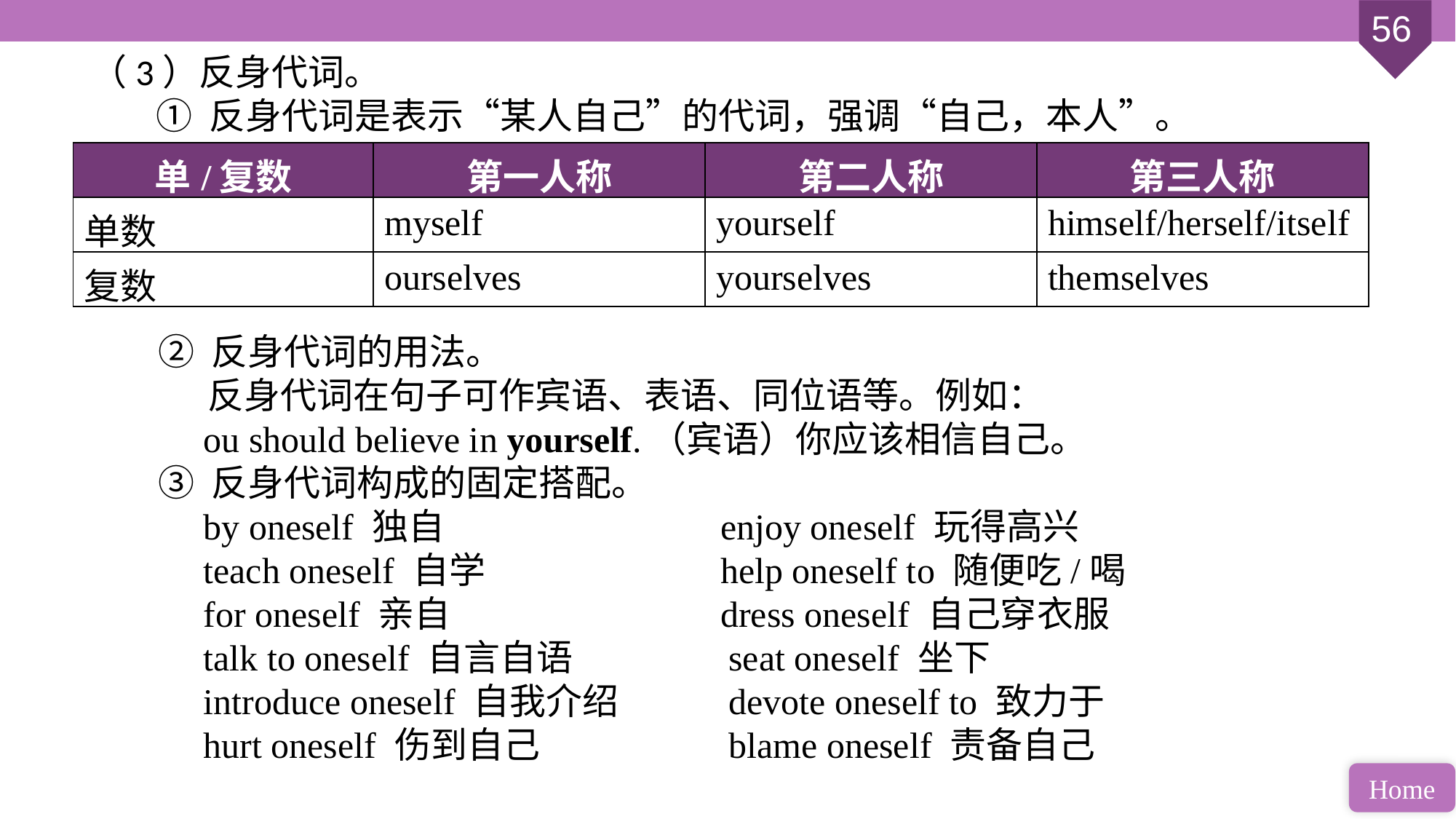

（3）反身代词。
        ① 反身代词是表示“某人自己”的代词，强调“自己，本人”。
| 单/复数 | 第一人称 | 第二人称 | 第三人称 |
| --- | --- | --- | --- |
| 单数 | myself | yourself | himself/herself/itself |
| 复数 | ourselves | yourselves | themselves |
② 反身代词的用法。
     反身代词在句子可作宾语、表语、同位语等。例如：
     ou should believe in yourself.（宾语）你应该相信自己。
③ 反身代词构成的固定搭配。
     by oneself 独自			 enjoy oneself 玩得高兴
     teach oneself 自学		 	 help oneself to 随便吃/喝
     for oneself 亲自		 	 dress oneself 自己穿衣服
     talk to oneself 自言自语 		  seat oneself 坐下
     introduce oneself 自我介绍	  devote oneself to 致力于
     hurt oneself 伤到自己 		  blame oneself 责备自己